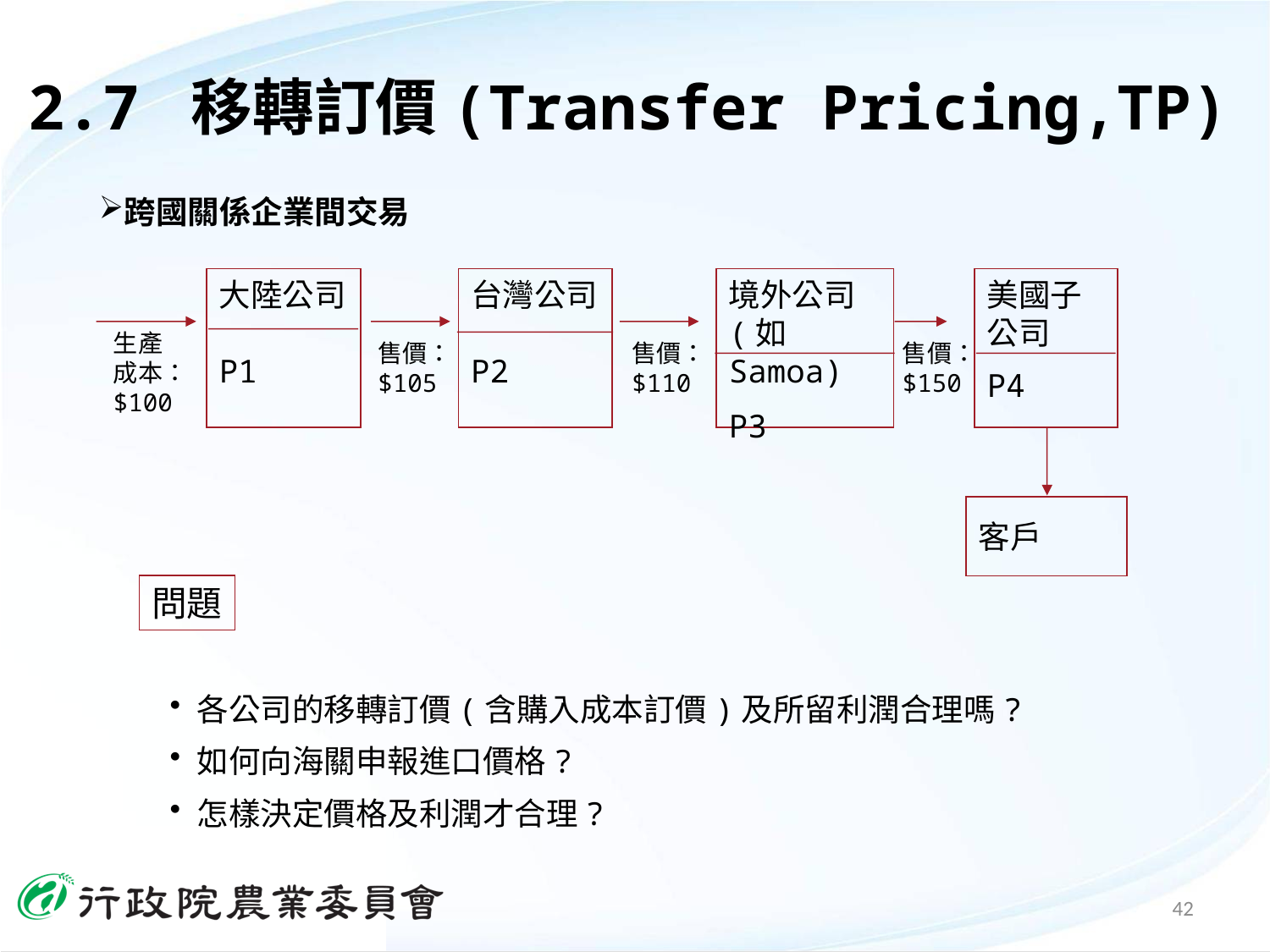

2.7 移轉訂價(Transfer Pricing,TP)
跨國關係企業間交易
大陸公司

P1

台灣公司

P2

境外公司(如Samoa)
P3

美國子公司
P4

生產成本：$100

售價：$105
售價：$110
售價：$150

客戶
問題
各公司的移轉訂價(含購入成本訂價)及所留利潤合理嗎?
如何向海關申報進口價格?
怎樣決定價格及利潤才合理?
42